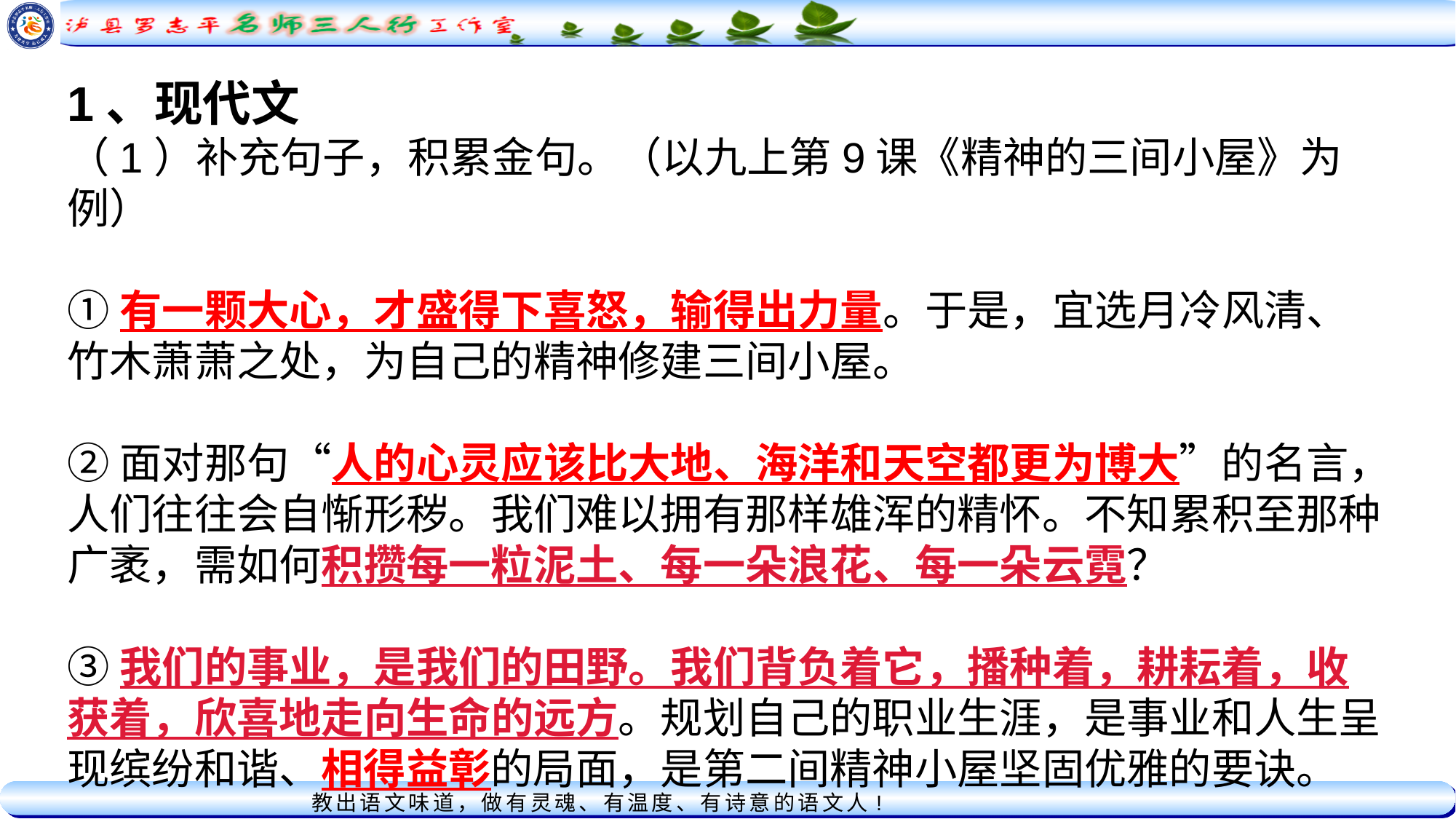

1、现代文
（1）补充句子，积累金句。（以九上第9课《精神的三间小屋》为例）

①有一颗大心，才盛得下喜怒，输得出力量。于是，宜选月冷风清、竹木萧萧之处，为自己的精神修建三间小屋。

②面对那句“人的心灵应该比大地、海洋和天空都更为博大”的名言，人们往往会自惭形秽。我们难以拥有那样雄浑的精怀。不知累积至那种广袤，需如何积攒每一粒泥土、每一朵浪花、每一朵云霓？

③我们的事业，是我们的田野。我们背负着它，播种着，耕耘着，收获着，欣喜地走向生命的远方。规划自己的职业生涯，是事业和人生呈现缤纷和谐、相得益彰的局面，是第二间精神小屋坚固优雅的要诀。